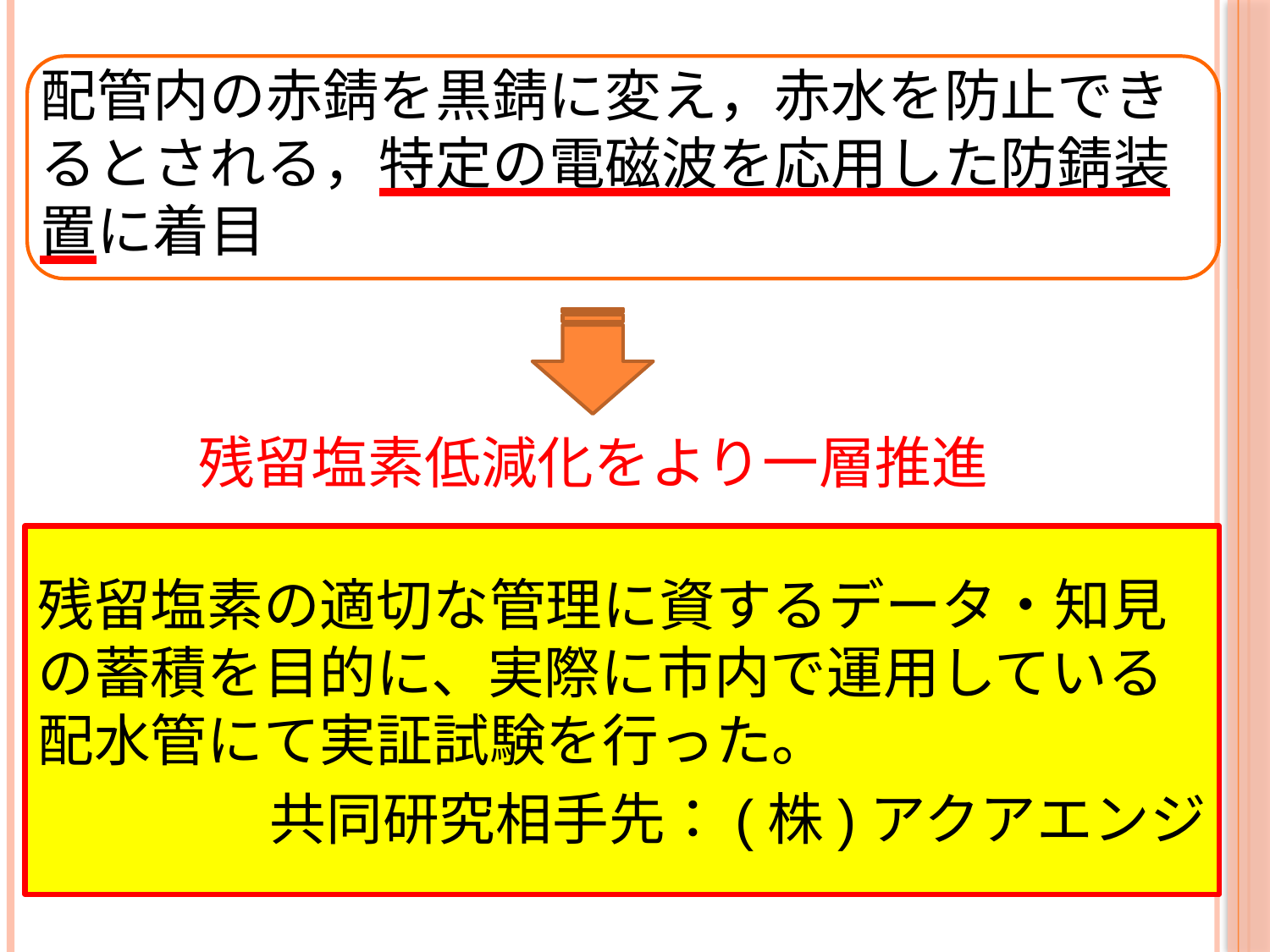

配管内の赤錆を黒錆に変え，赤水を防止できるとされる，特定の電磁波を応用した防錆装置に着目

残留塩素低減化をより一層推進
残留塩素の適切な管理に資するデータ・知見の蓄積を目的に、実際に市内で運用している配水管にて実証試験を行った。
共同研究相手先：(株)アクアエンジ